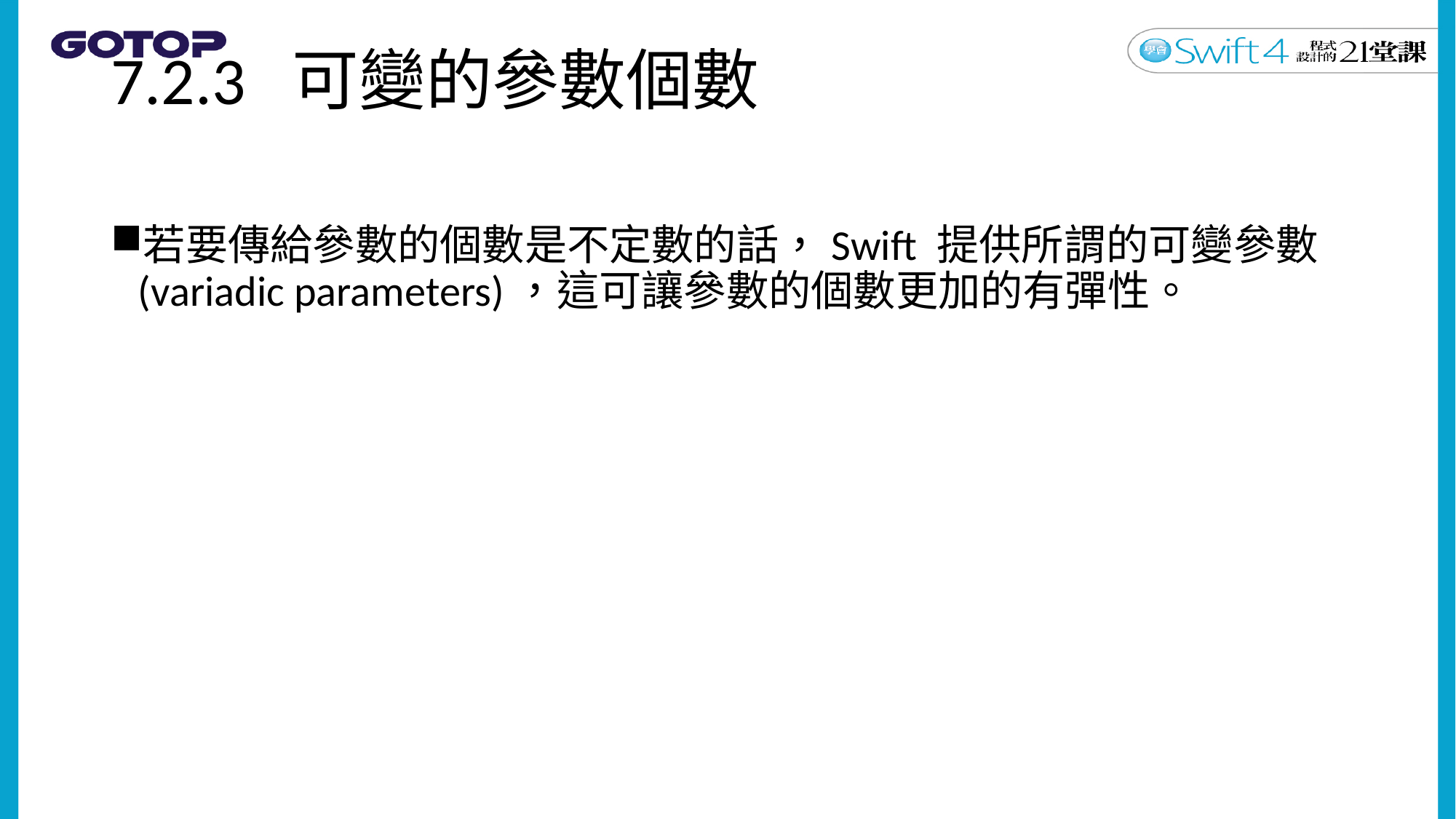

# 7.2.3  可變的參數個數
若要傳給參數的個數是不定數的話，Swift 提供所謂的可變參數(variadic parameters)，這可讓參數的個數更加的有彈性。